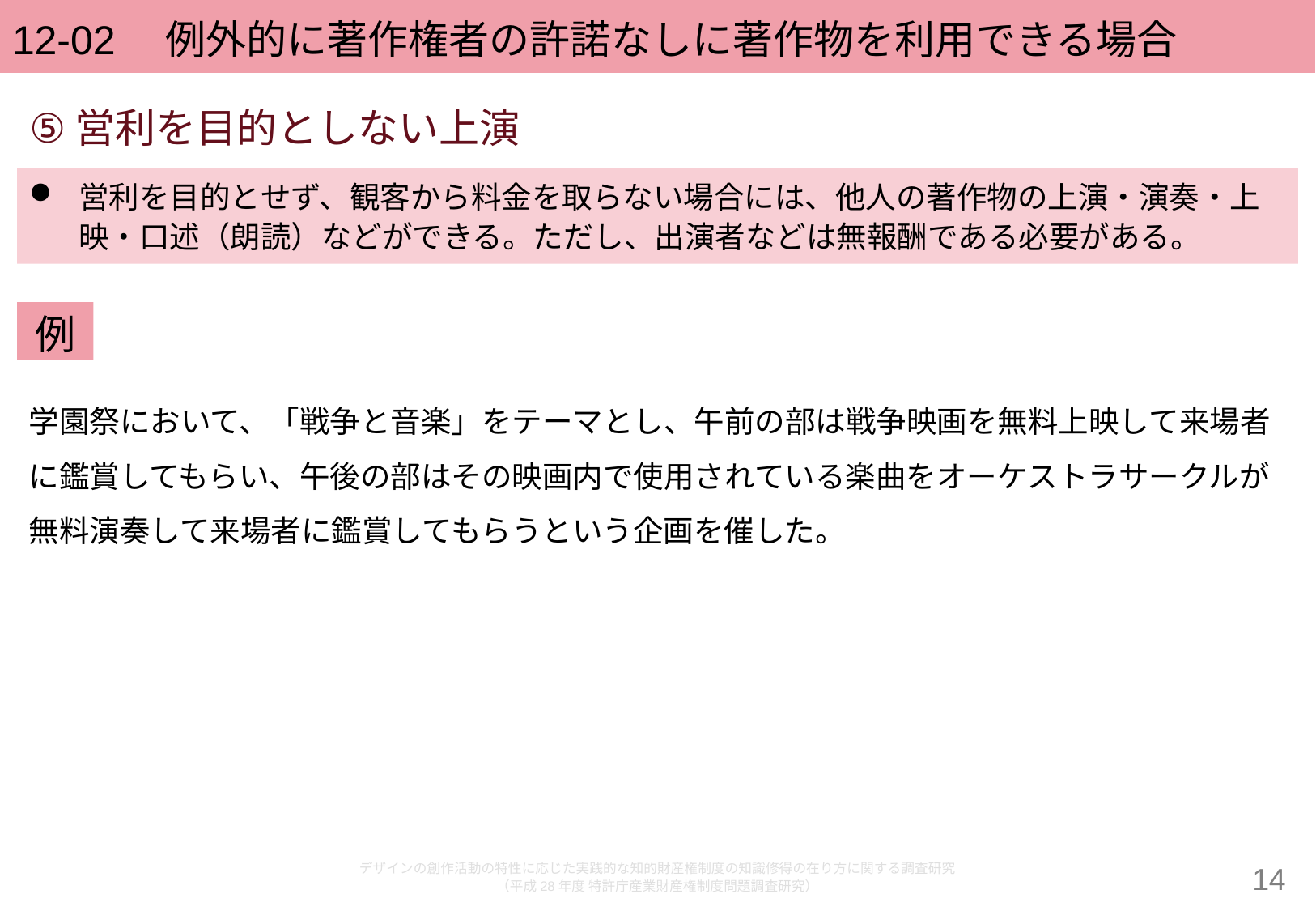

# 12-02　例外的に著作権者の許諾なしに著作物を利用できる場合
営利を目的としない上演
営利を目的とせず、観客から料金を取らない場合には、他人の著作物の上演・演奏・上映・口述（朗読）などができる。ただし、出演者などは無報酬である必要がある。
例
学園祭において、「戦争と音楽」をテーマとし、午前の部は戦争映画を無料上映して来場者に鑑賞してもらい、午後の部はその映画内で使用されている楽曲をオーケストラサークルが無料演奏して来場者に鑑賞してもらうという企画を催した。
デザインの創作活動の特性に応じた実践的な知的財産権制度の知識修得の在り方に関する調査研究
（平成28年度 特許庁産業財産権制度問題調査研究）
14